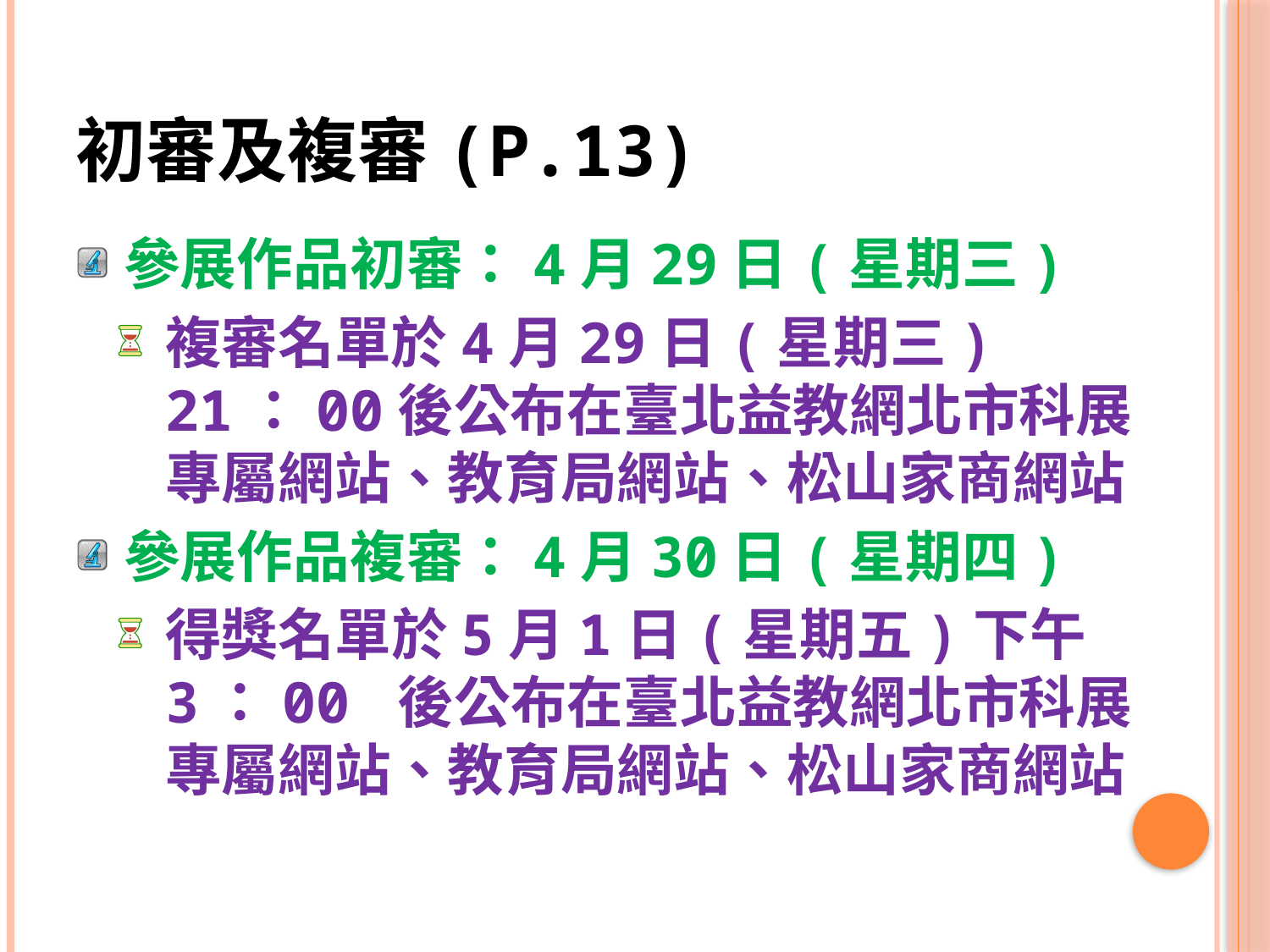

# 初審及複審(P.13)
參展作品初審：4月29日(星期三)
複審名單於4月29日(星期三) 21：00後公布在臺北益教網北市科展專屬網站、教育局網站、松山家商網站
參展作品複審：4月30日(星期四)
得獎名單於5月1日(星期五)下午3：00 後公布在臺北益教網北市科展專屬網站、教育局網站、松山家商網站